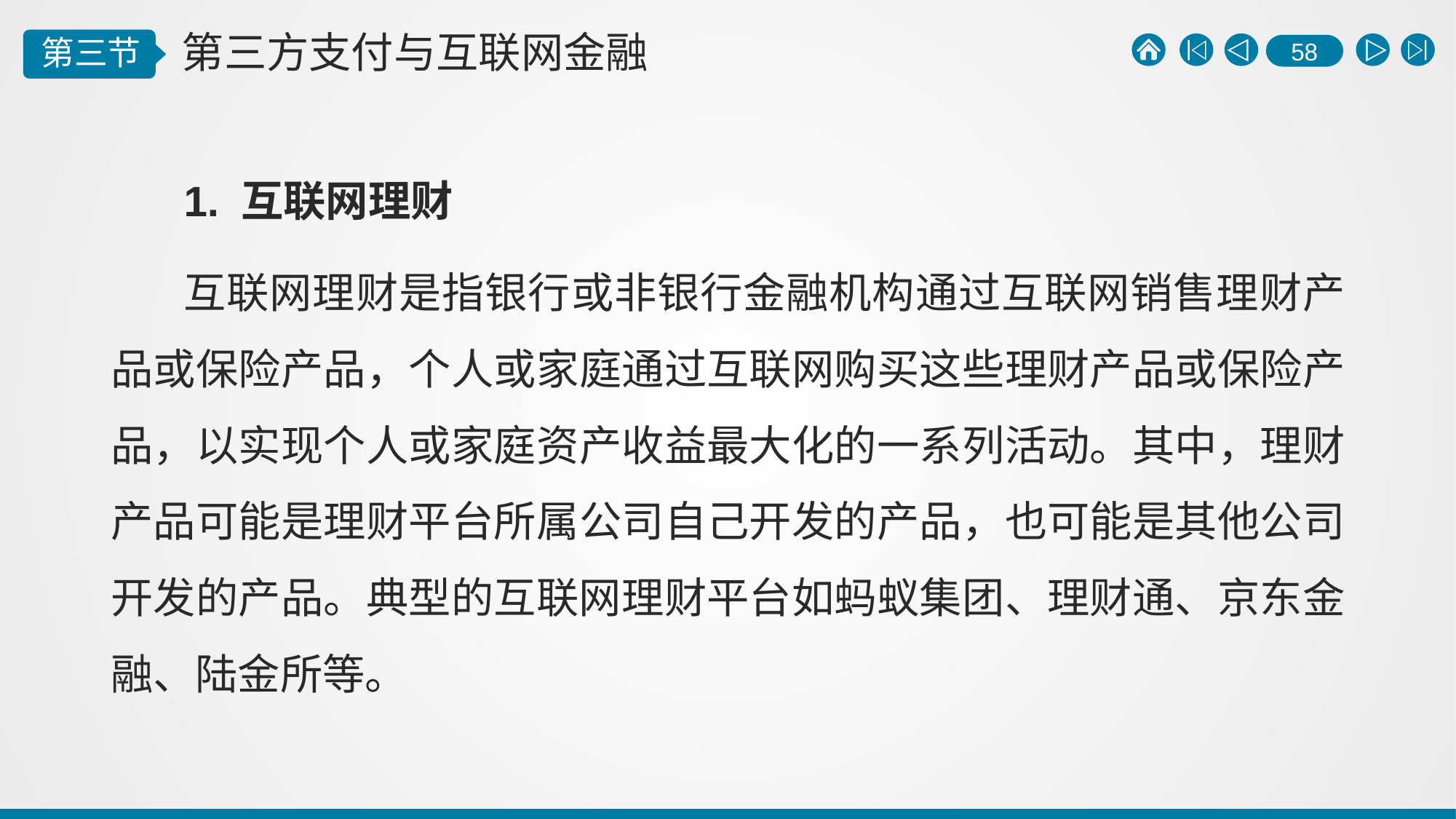

1. 互联网理财
互联网理财是指银行或非银行金融机构通过互联网销售理财产品或保险产品，个人或家庭通过互联网购买这些理财产品或保险产品，以实现个人或家庭资产收益最大化的一系列活动。其中，理财产品可能是理财平台所属公司自己开发的产品，也可能是其他公司开发的产品。典型的互联网理财平台如蚂蚁集团、理财通、京东金融、陆金所等。